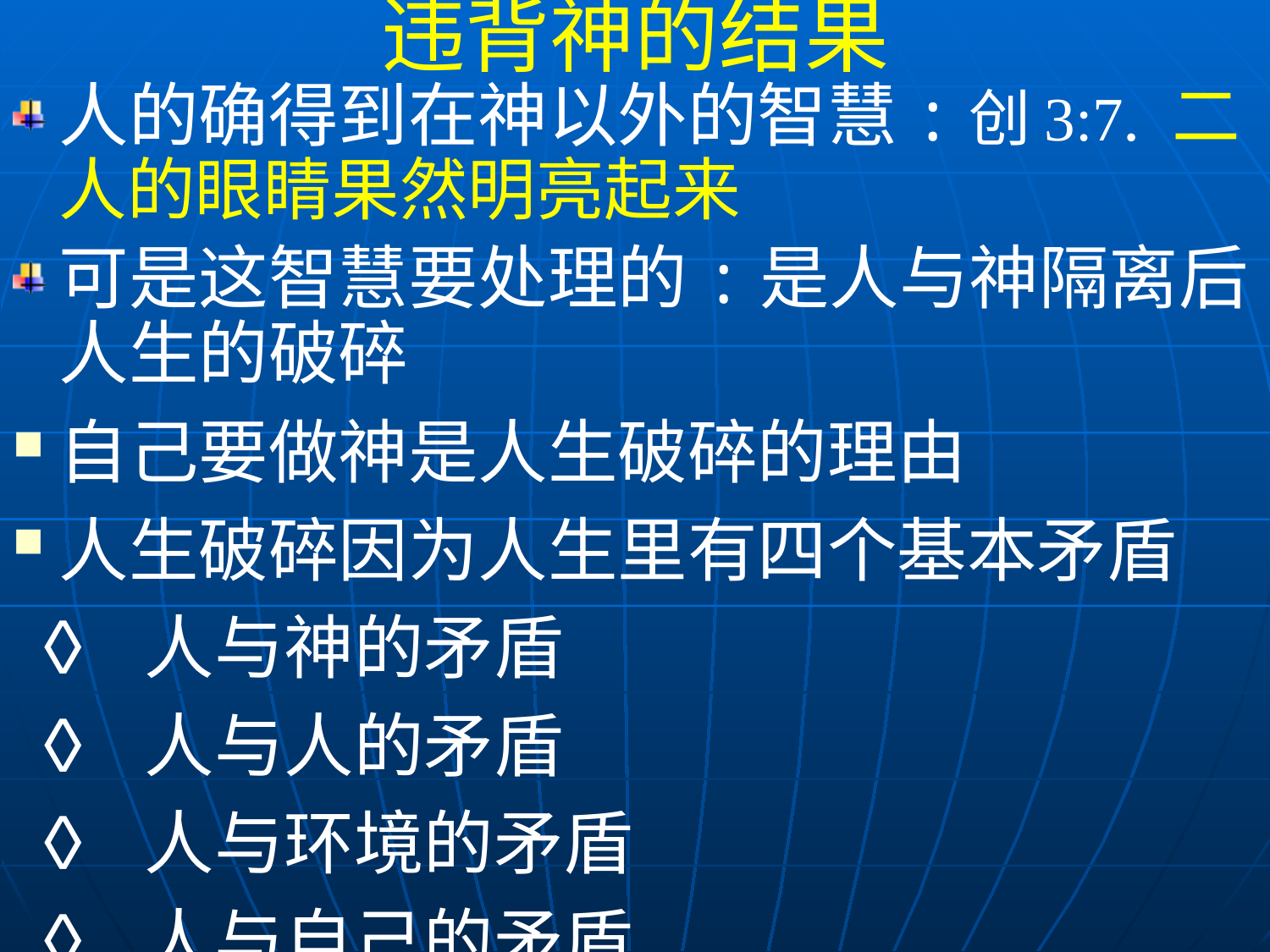

违背神的结果
人的确得到在神以外的智慧:创3:7. 二人的眼睛果然明亮起来
可是这智慧要处理的:是人与神隔离后人生的破碎
自己要做神是人生破碎的理由
人生破碎因为人生里有四个基本矛盾
 ◊  人与神的矛盾
 ◊  人与人的矛盾
 ◊  人与环境的矛盾
 ◊  人与自己的矛盾